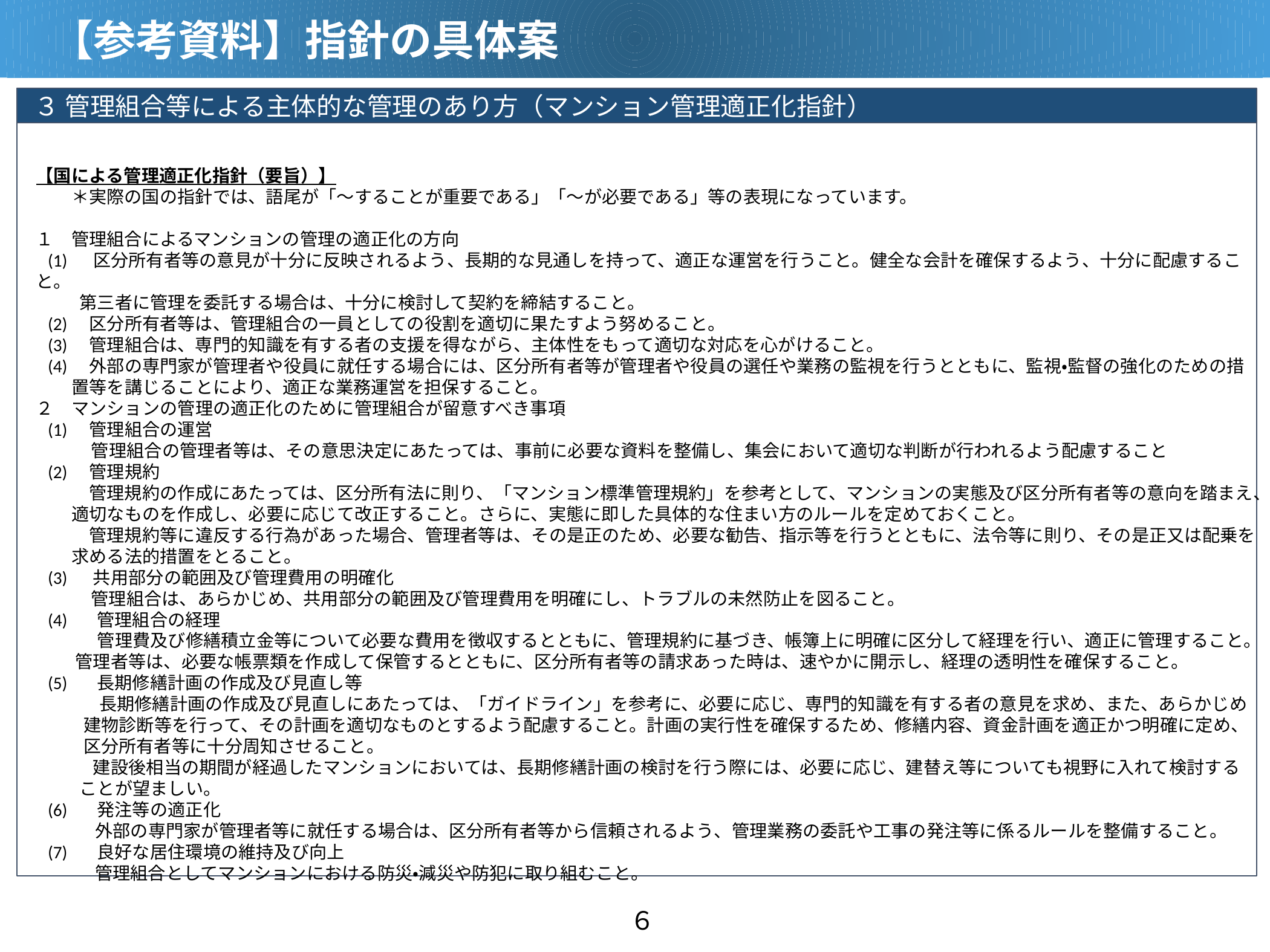

【参考資料】指針の具体案
  ３ 管理組合等による主体的な管理のあり方（マンション管理適正化指針）

【国による管理適正化指針（要旨）】
　　＊実際の国の指針では、語尾が「～することが重要である」「～が必要である」等の表現になっています。

１　管理組合によるマンションの管理の適正化の方向
   (1) 　区分所有者等の意見が十分に反映されるよう、長期的な見通しを持って、適正な運営を行うこと。健全な会計を確保するよう、十分に配慮すること。
 　　第三者に管理を委託する場合は、十分に検討して契約を締結すること。
   (2)　区分所有者等は、管理組合の一員としての役割を適切に果たすよう努めること。
   (3)　管理組合は、専門的知識を有する者の支援を得ながら、主体性をもって適切な対応を心がけること。
   (4)　外部の専門家が管理者や役員に就任する場合には、区分所有者等が管理者や役員の選任や業務の監視を行うとともに、監視・監督の強化のための措
　　置等を講じることにより、適正な業務運営を担保すること。
２　マンションの管理の適正化のために管理組合が留意すべき事項
   (1)　管理組合の運営
 　　   管理組合の管理者等は、その意思決定にあたっては、事前に必要な資料を整備し、集会において適切な判断が行われるよう配慮すること
   (2)　管理規約
　　　管理規約の作成にあたっては、区分所有法に則り、「マンション標準管理規約」を参考として、マンションの実態及び区分所有者等の意向を踏まえ、
　　適切なものを作成し、必要に応じて改正すること。さらに、実態に即した具体的な住まい方のルールを定めておくこと。
　　　管理規約等に違反する行為があった場合、管理者等は、その是正のため、必要な勧告、指示等を行うとともに、法令等に則り、その是正又は配乗を
　　求める法的措置をとること。
   (3)　 共用部分の範囲及び管理費用の明確化
　　     管理組合は、あらかじめ、共用部分の範囲及び管理費用を明確にし、トラブルの未然防止を図ること。
   (4)　  管理組合の経理
 　         管理費及び修繕積立金等について必要な費用を徴収するとともに、管理規約に基づき、帳簿上に明確に区分して経理を行い、適正に管理すること。
　　 管理者等は、必要な帳票類を作成して保管するとともに、区分所有者等の請求あった時は、速やかに開示し、経理の透明性を確保すること。
   (5)　  長期修繕計画の作成及び見直し等
               長期修繕計画の作成及び見直しにあたっては、「ガイドライン」を参考に、必要に応じ、専門的知識を有する者の意見を求め、また、あらかじめ
           建物診断等を行って、その計画を適切なものとするよう配慮すること。計画の実行性を確保するため、修繕内容、資金計画を適正かつ明確に定め、
           区分所有者等に十分周知させること。
　　　 建設後相当の期間が経過したマンションにおいては、長期修繕計画の検討を行う際には、必要に応じ、建替え等についても視野に入れて検討する
          ことが望ましい。
   (6)　  発注等の適正化
　　      外部の専門家が管理者等に就任する場合は、区分所有者等から信頼されるよう、管理業務の委託や工事の発注等に係るルールを整備すること。
   (7)　  良好な居住環境の維持及び向上
　　      管理組合としてマンションにおける防災・減災や防犯に取り組むこと。

６